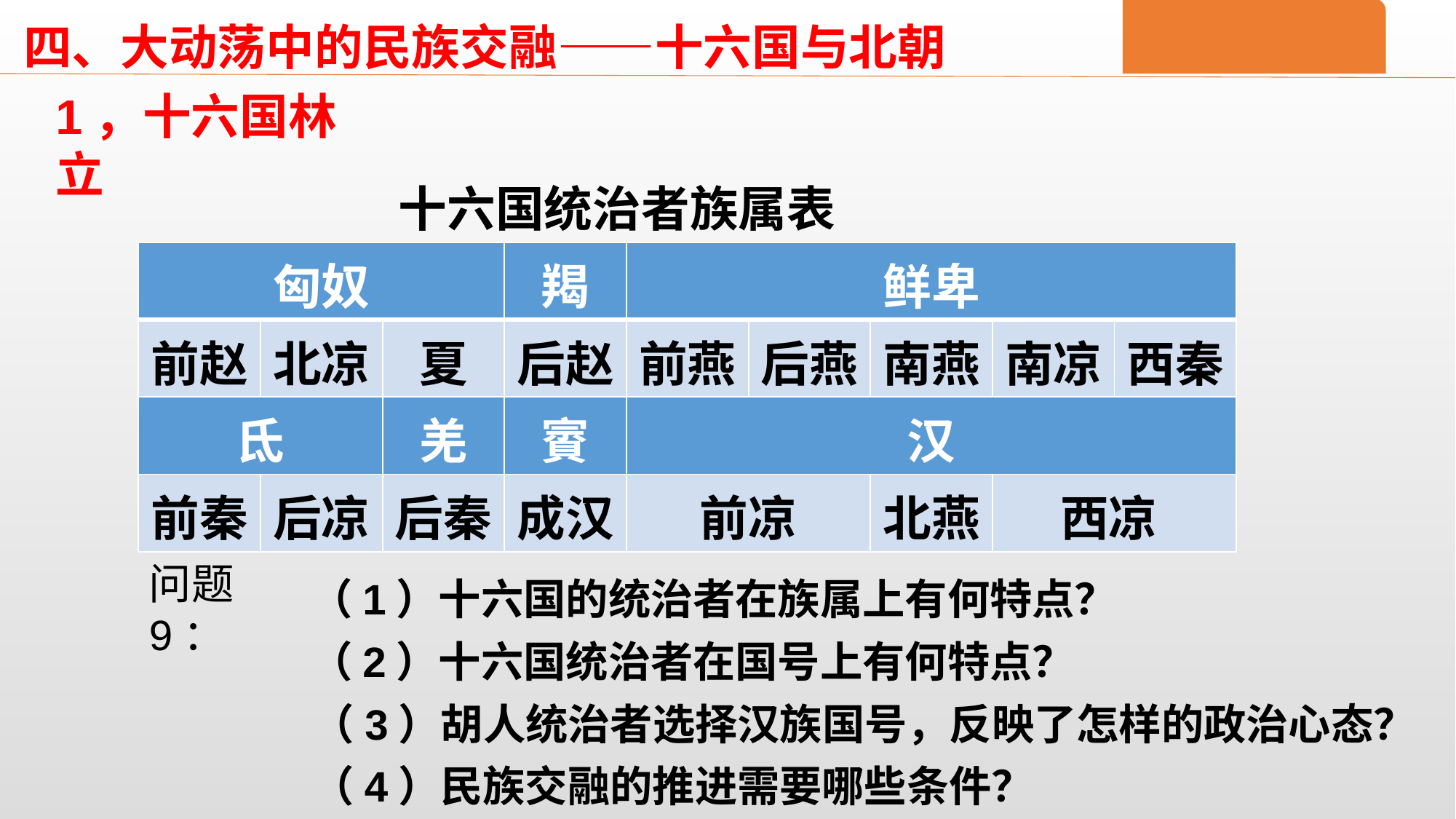

四、大动荡中的民族交融——十六国与北朝
1，十六国林立
十六国统治者族属表
| 匈奴 |  |  | 羯 | 鲜卑 |  |  |  |  |
| --- | --- | --- | --- | --- | --- | --- | --- | --- |
| 前赵 | 北凉 | 夏 | 后赵 | 前燕 | 后燕 | 南燕 | 南凉 | 西秦 |
| 氐 |  | 羌 | 賨 | 汉 |  |  |  |  |
| 前秦 | 后凉 | 后秦 | 成汉 | 前凉 |  | 北燕 | 西凉 |  |
问题9：
（1）十六国的统治者在族属上有何特点？
（2）十六国统治者在国号上有何特点？
（3）胡人统治者选择汉族国号，反映了怎样的政治心态？
（4）民族交融的推进需要哪些条件？